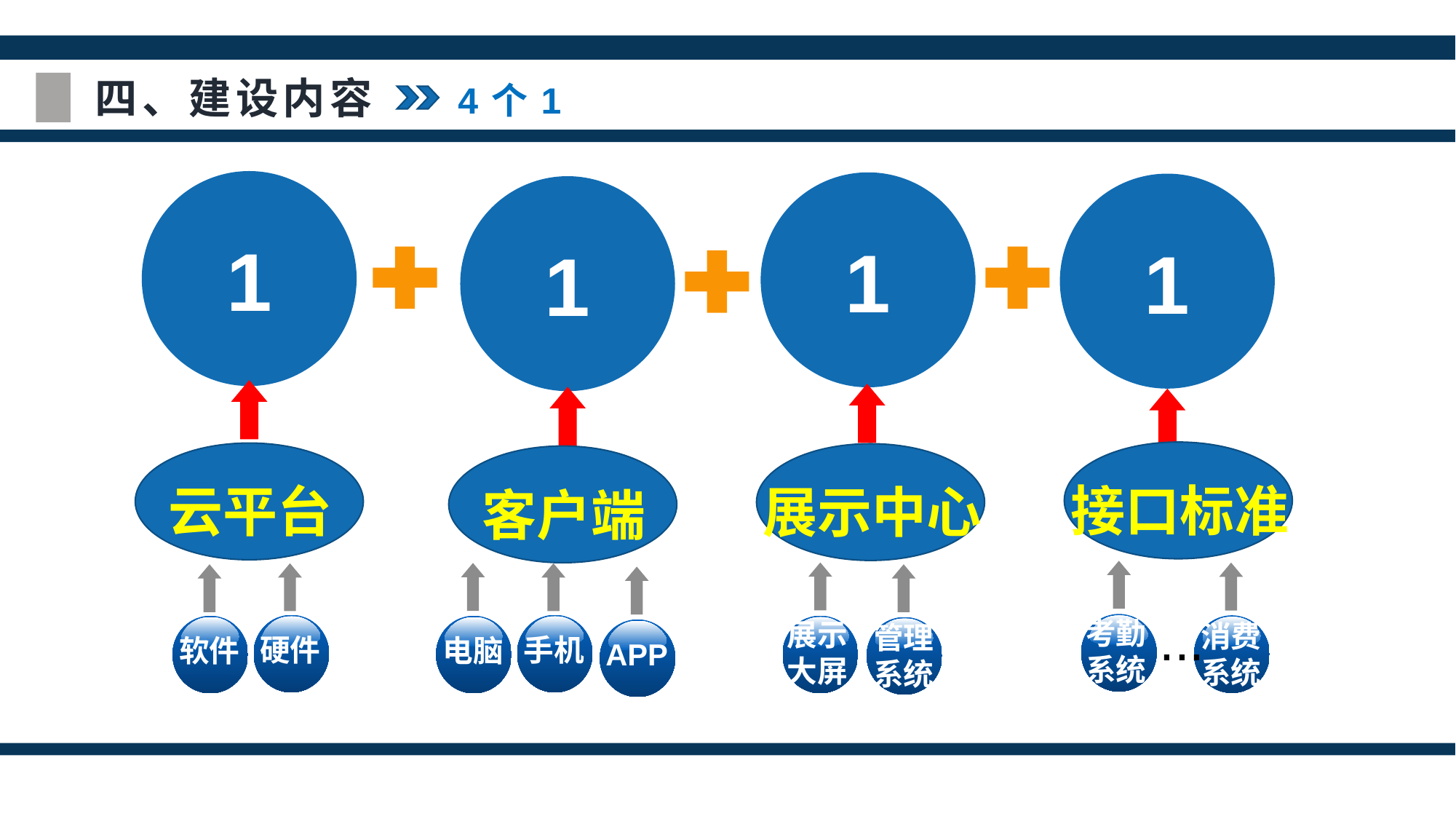

四、建设内容     4个1

1
1
1
1

接口标准
云平台
展示中心

客户端

...
考勤
系统

展示大屏

消费
系统

管理
系统

硬件

手机

软件

电脑

APP